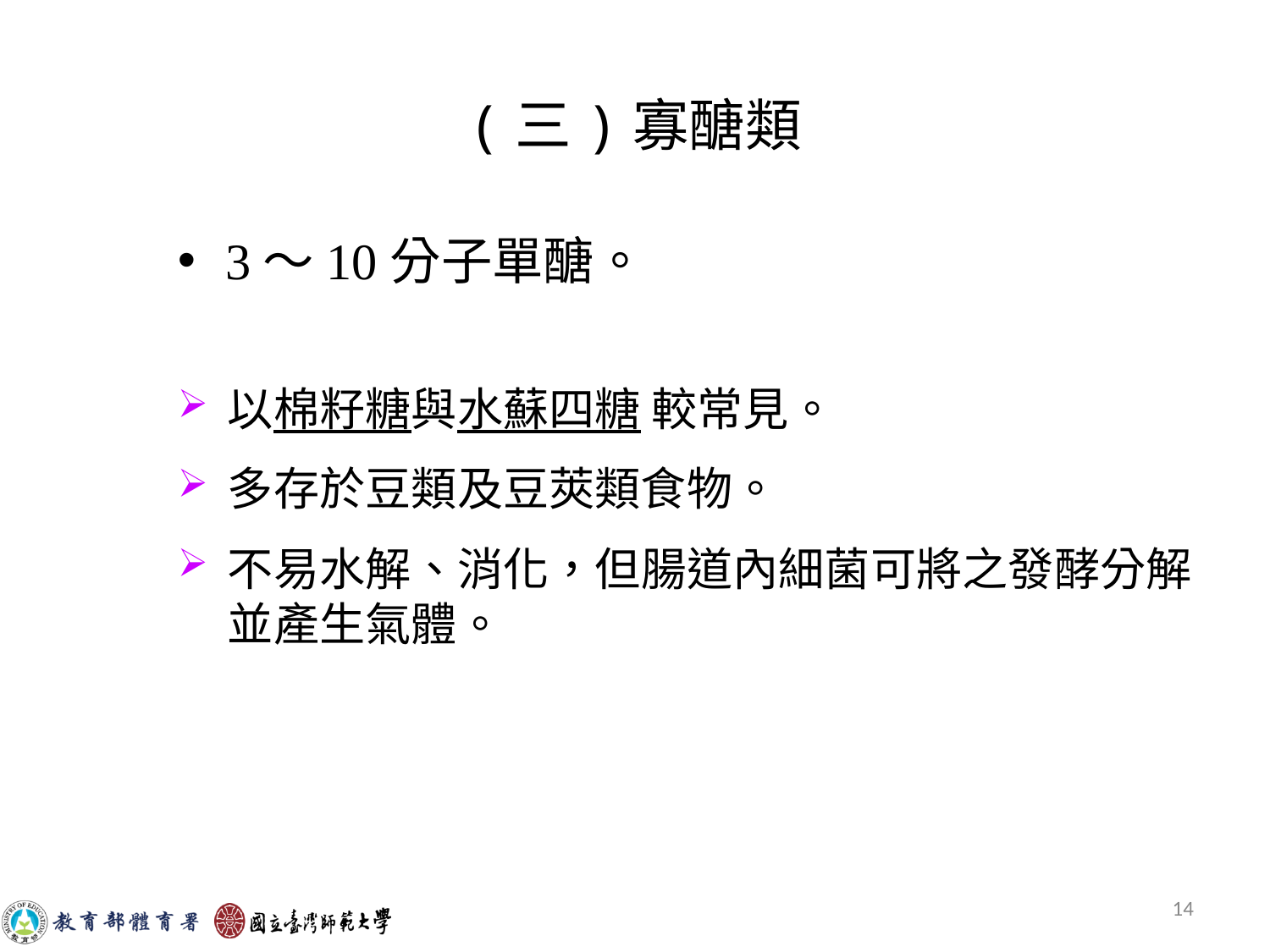

# (三)寡醣類
3～10分子單醣。

以棉籽糖與水蘇四糖 較常見。
多存於豆類及豆莢類食物。
不易水解、消化，但腸道內細菌可將之發酵分解並產生氣體。
14